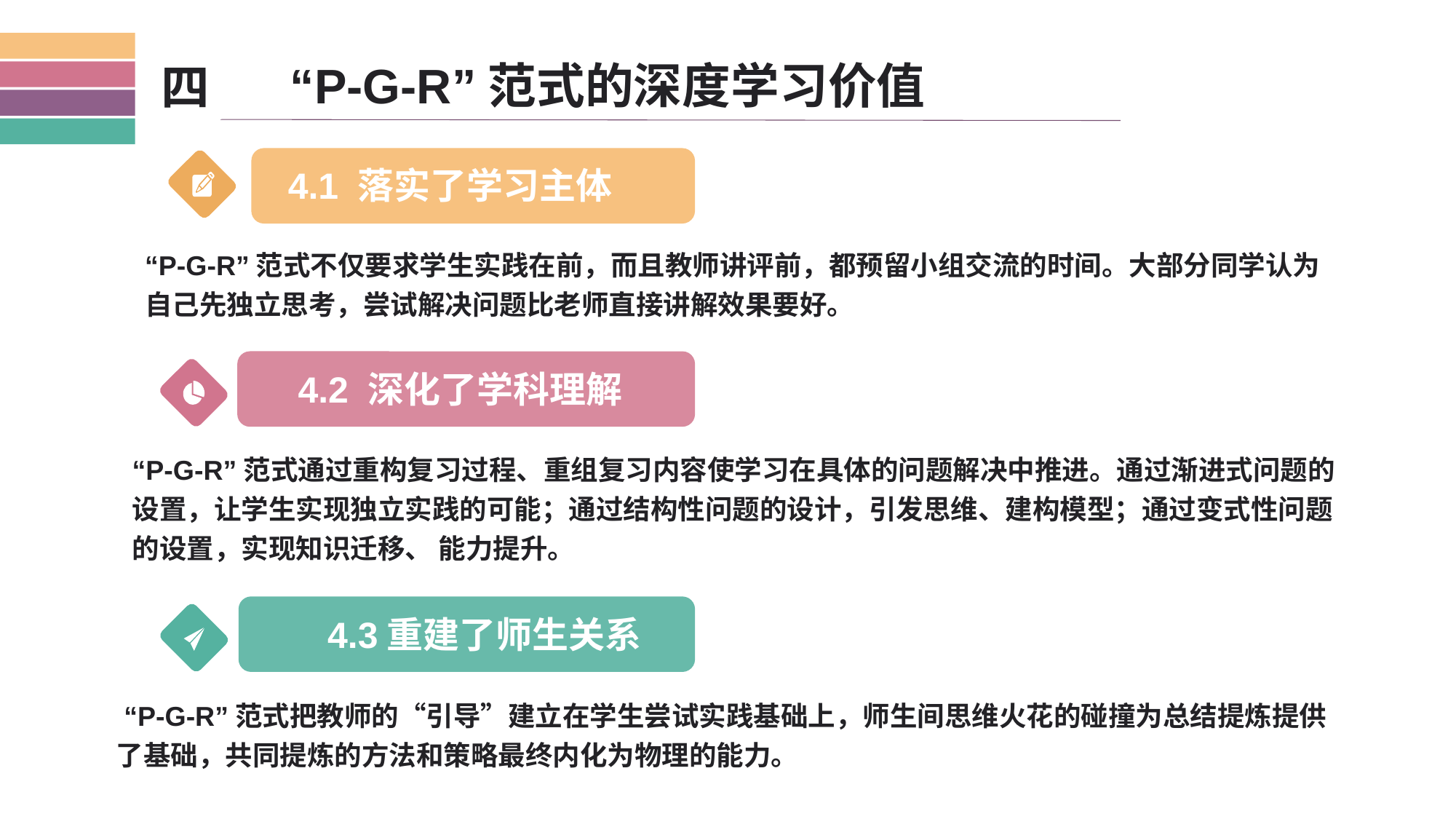

四
“P-G-R”范式的深度学习价值

4.1 落实了学习主体

“P-G-R”范式不仅要求学生实践在前，而且教师讲评前，都预留小组交流的时间。大部分同学认为自己先独立思考，尝试解决问题比老师直接讲解效果要好。

4.2 深化了学科理解

“P-G-R”范式通过重构复习过程、重组复习内容使学习在具体的问题解决中推进。通过渐进式问题的设置，让学生实现独立实践的可能；通过结构性问题的设计，引发思维、建构模型；通过变式性问题的设置，实现知识迁移、 能力提升。

4.3重建了师生关系

 “P-G-R”范式把教师的“引导”建立在学生尝试实践基础上，师生间思维火花的碰撞为总结提炼提供了基础，共同提炼的方法和策略最终内化为物理的能力。